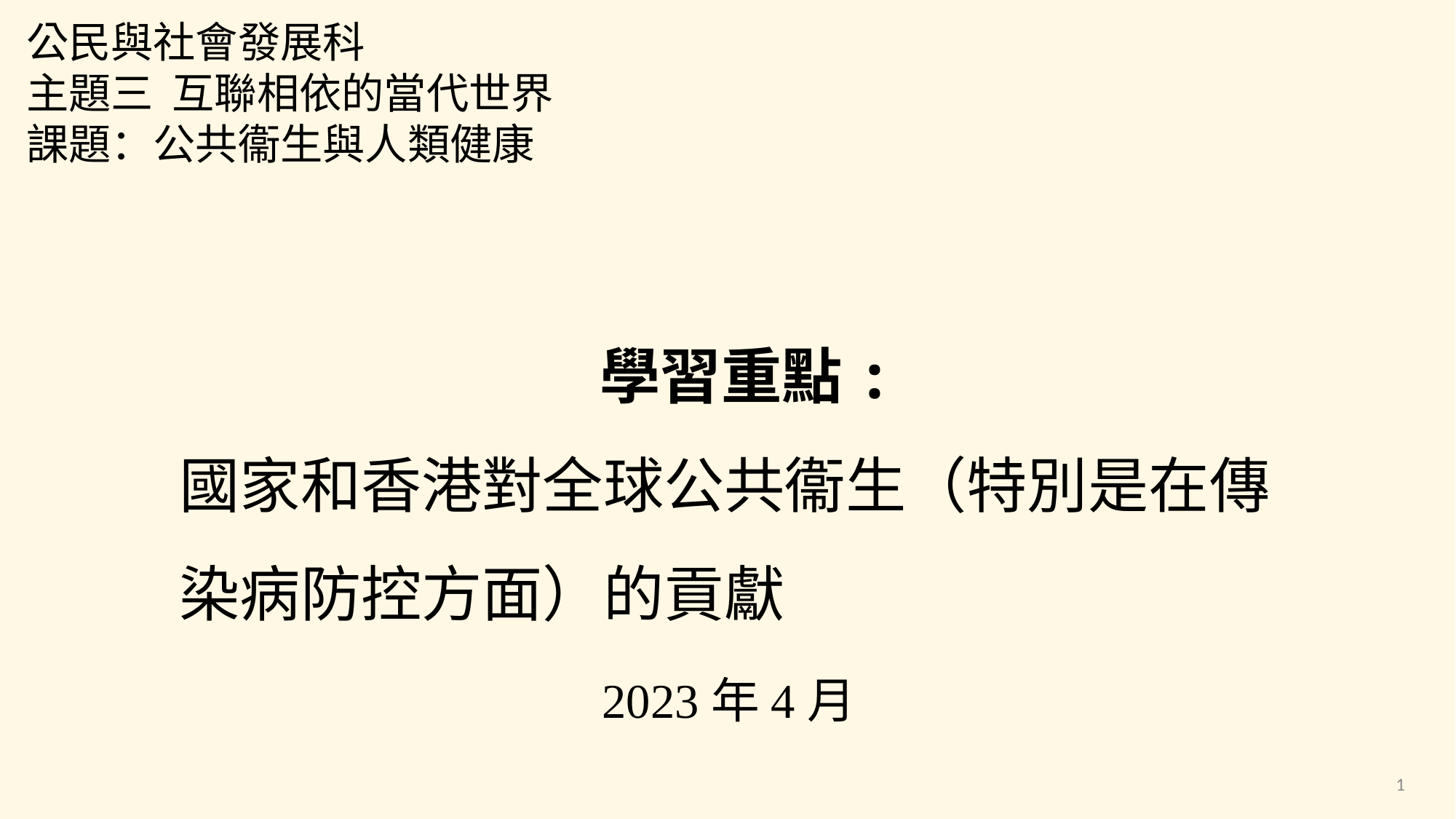

公民與社會發展科
主題三  互聯相依的當代世界
課題：公共衞生與人類健康

學習重點:
國家和香港對全球公共衞生（特別是在傳染病防控方面）的貢獻
2023年4月
1